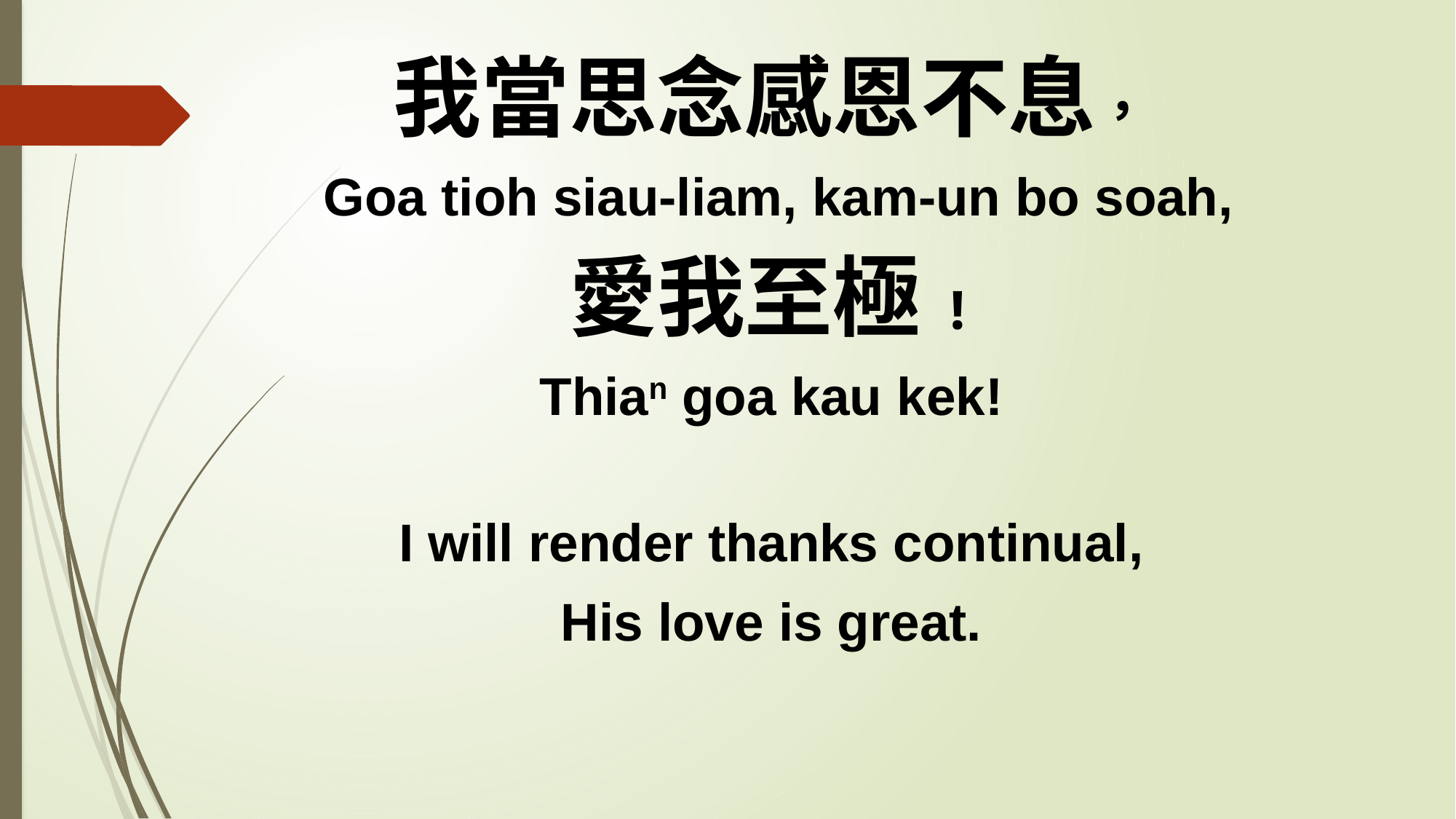

我當思念感恩不息，
 Goa tioh siau-liam, kam-un bo soah,
愛我至極!
Thian goa kau kek!

I will render thanks continual,
His love is great.